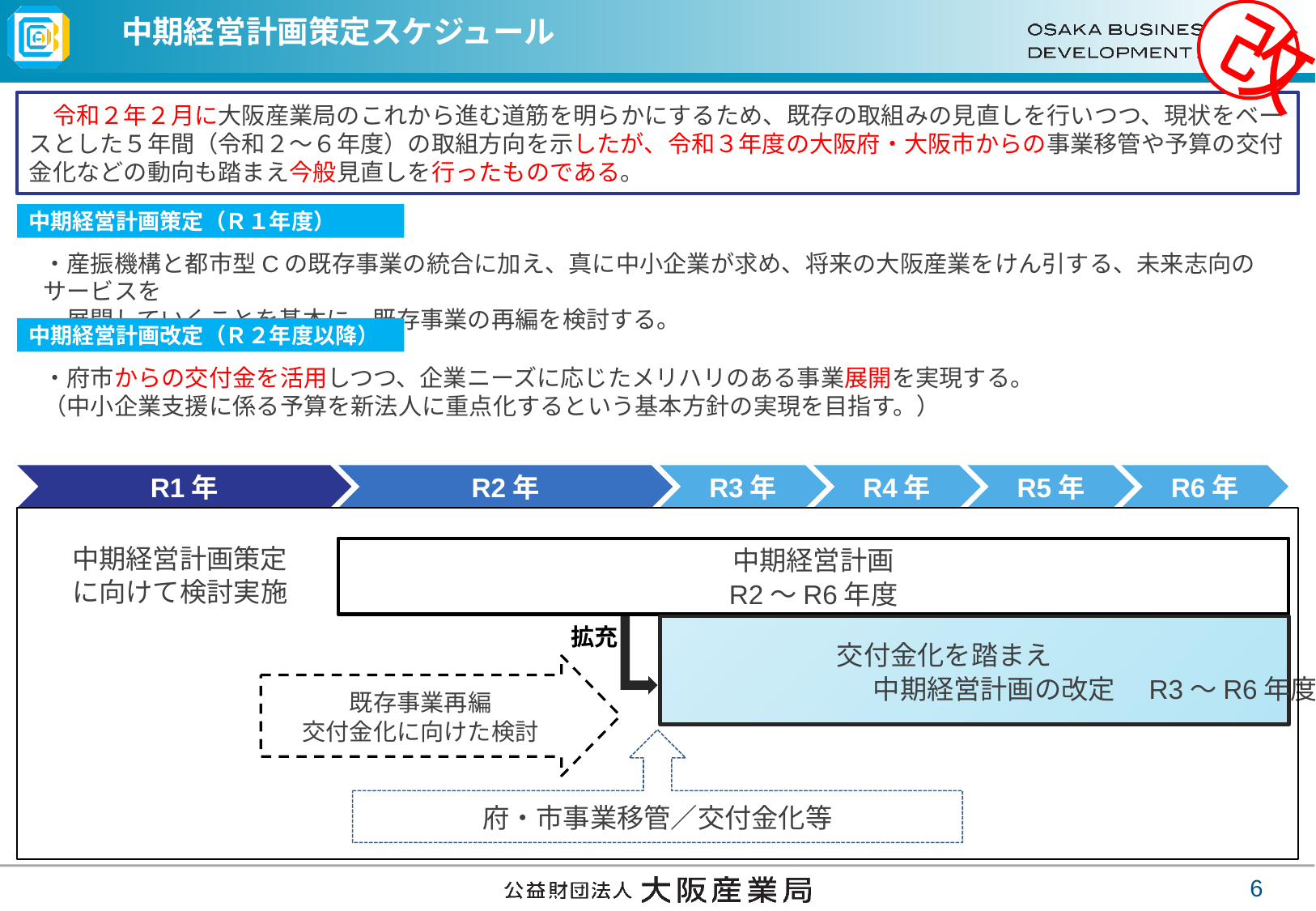

改
# 中期経営計画策定スケジュール
　令和２年２月に大阪産業局のこれから進む道筋を明らかにするため、既存の取組みの見直しを行いつつ、現状をベースとした５年間（令和２～６年度）の取組方向を示したが、令和３年度の大阪府・大阪市からの事業移管や予算の交付金化などの動向も踏まえ今般見直しを行ったものである。
中期経営計画策定（Ｒ１年度）
・産振機構と都市型Cの既存事業の統合に加え、真に中小企業が求め、将来の大阪産業をけん引する、未来志向のサービスを
　展開していくことを基本に、既存事業の再編を検討する。
中期経営計画改定（Ｒ２年度以降）
・府市からの交付金を活用しつつ、企業ニーズに応じたメリハリのある事業展開を実現する。
（中小企業支援に係る予算を新法人に重点化するという基本方針の実現を目指す。）
R1年
R2年
R3年
R4年
R5年
R6年

中期経営計画策定
に向けて検討実施

中期経営計画
R2～R6年度
拡充
交付金化を踏まえ
　　　　　　　　　中期経営計画の改定　R3～R6年度

既存事業再編
交付金化に向けた検討
府・市事業移管／交付金化等
6